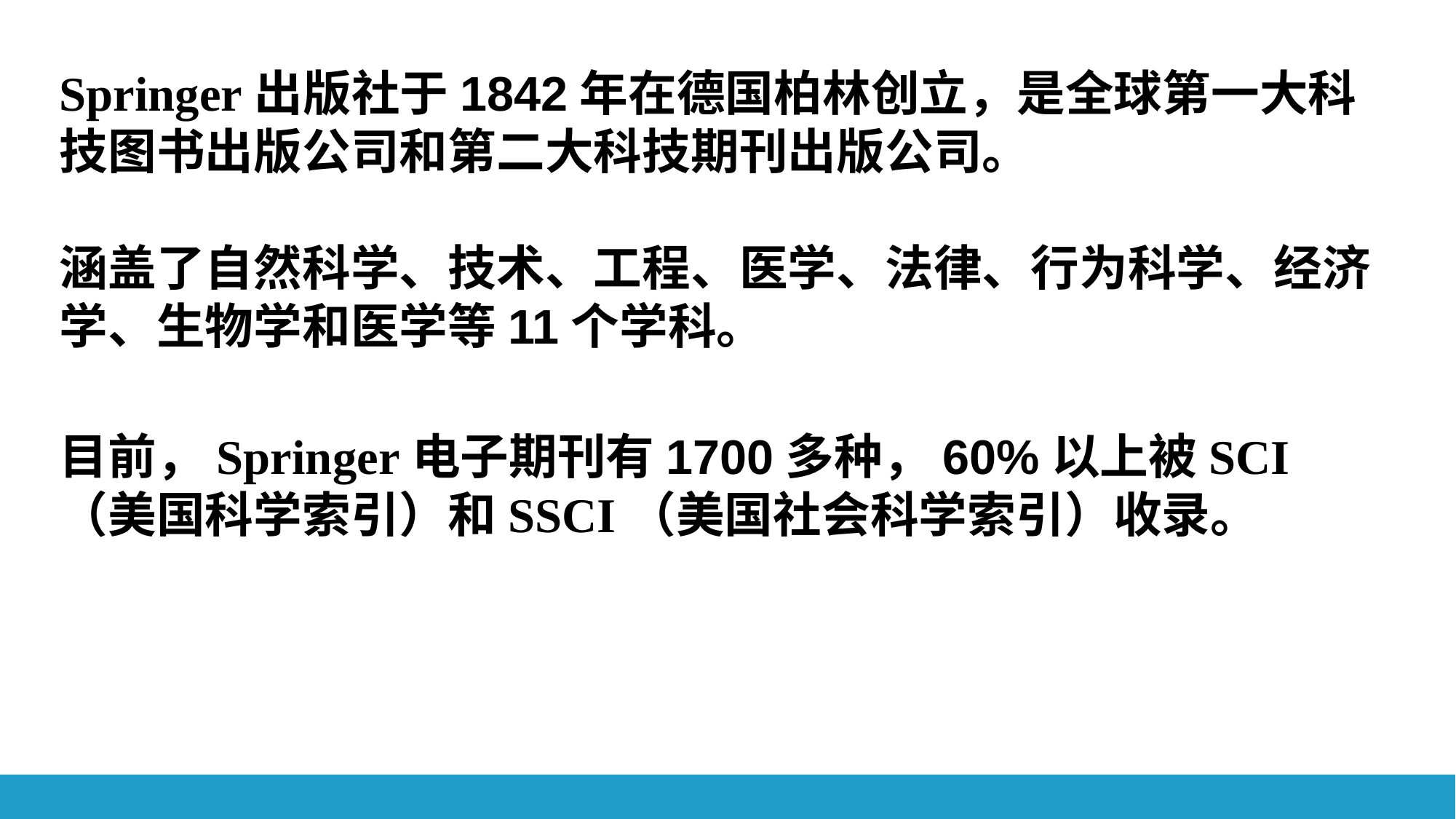

Springer出版社于1842年在德国柏林创立，是全球第一大科技图书出版公司和第二大科技期刊出版公司。

涵盖了自然科学、技术、工程、医学、法律、行为科学、经济学、生物学和医学等11个学科。

目前，Springer电子期刊有1700多种，60%以上被SCI（美国科学索引）和SSCI（美国社会科学索引）收录。